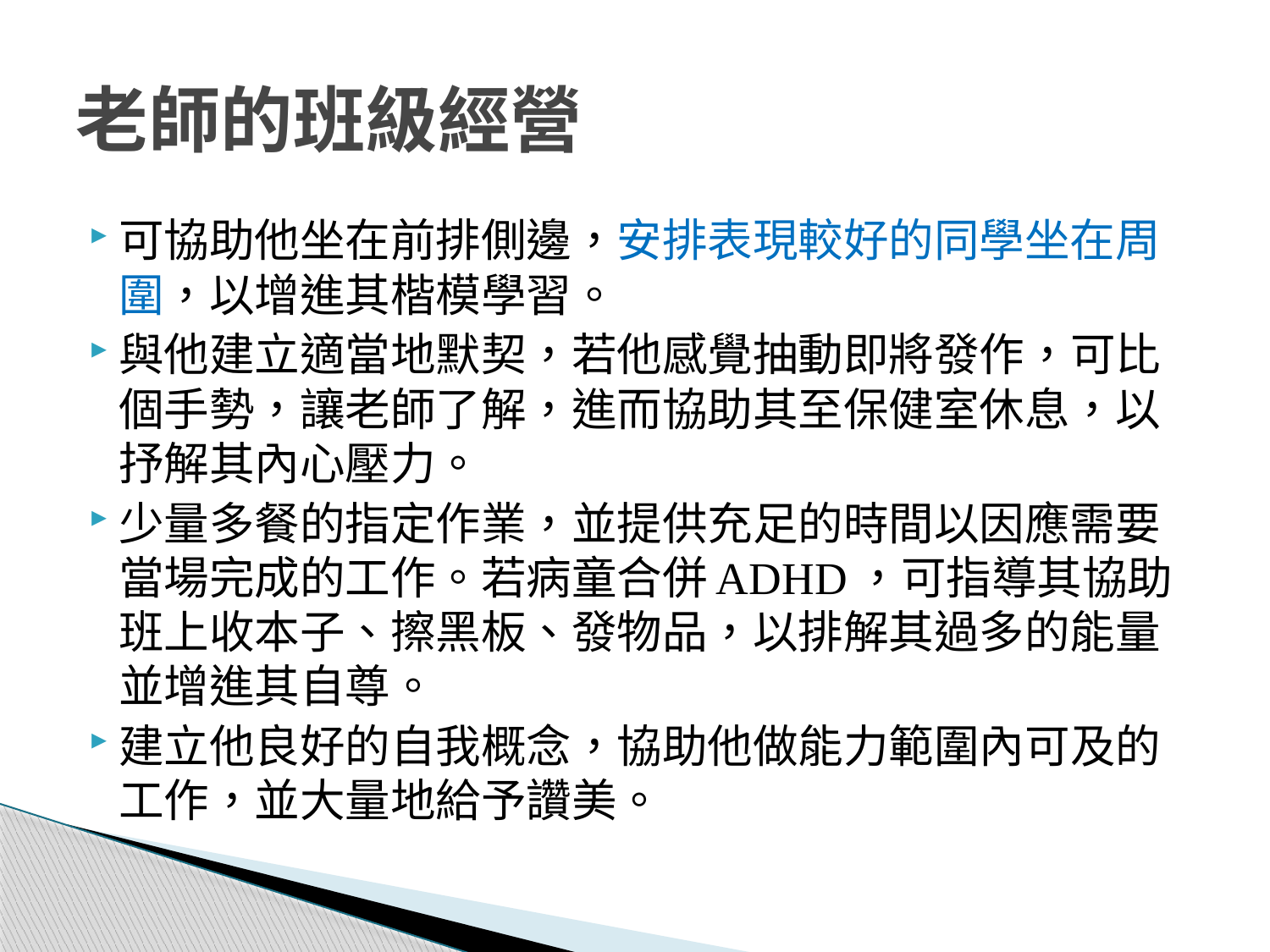

# 老師的班級經營
可協助他坐在前排側邊，安排表現較好的同學坐在周圍，以增進其楷模學習。
與他建立適當地默契，若他感覺抽動即將發作，可比個手勢，讓老師了解，進而協助其至保健室休息，以抒解其內心壓力。
少量多餐的指定作業，並提供充足的時間以因應需要當場完成的工作。若病童合併ADHD，可指導其協助班上收本子、擦黑板、發物品，以排解其過多的能量並增進其自尊。
建立他良好的自我概念，協助他做能力範圍內可及的工作，並大量地給予讚美。